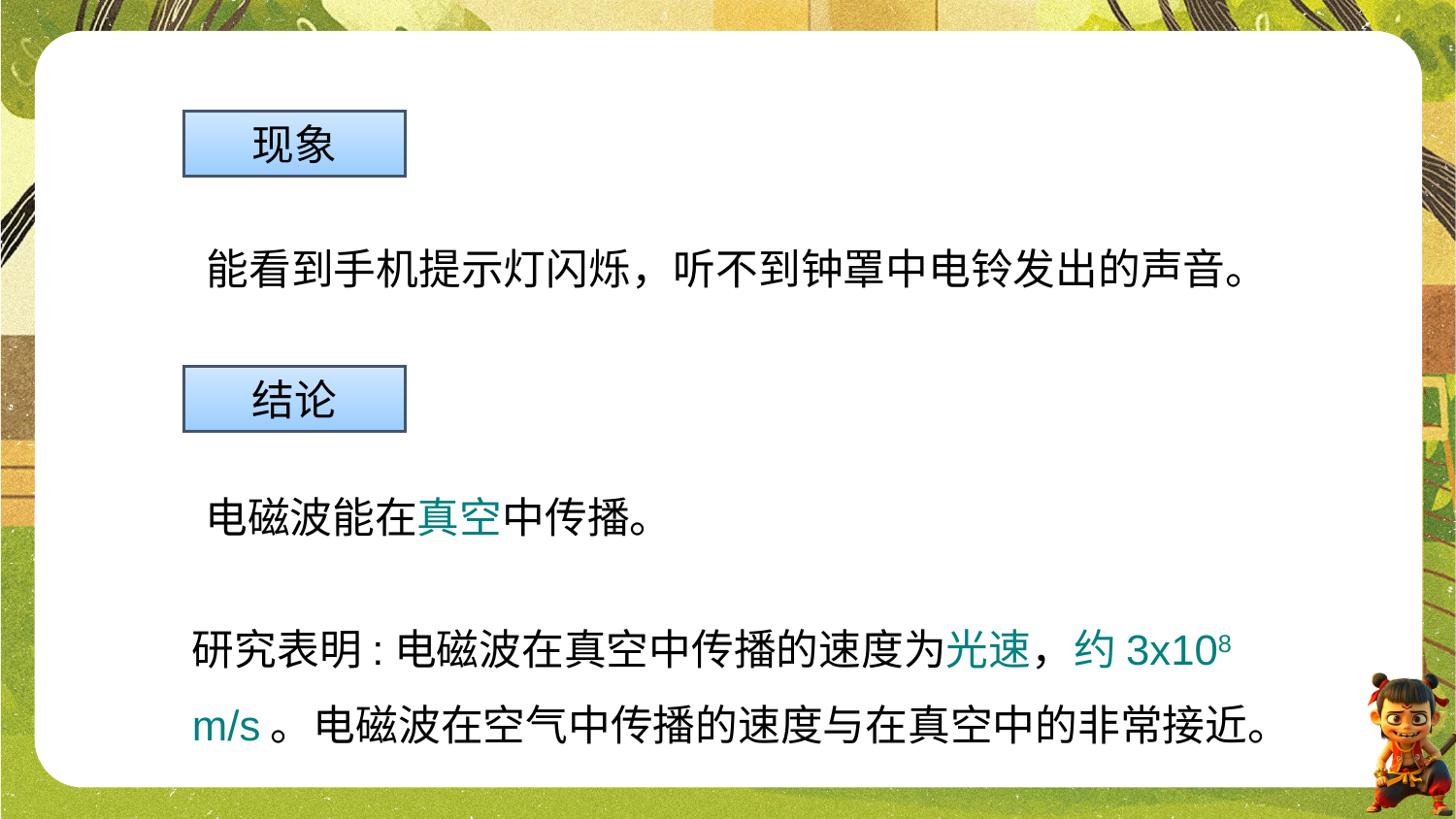

现象
能看到手机提示灯闪烁，听不到钟罩中电铃发出的声音。
结论
电磁波能在真空中传播。
研究表明:电磁波在真空中传播的速度为光速，约3x108 m/s。电磁波在空气中传播的速度与在真空中的非常接近。